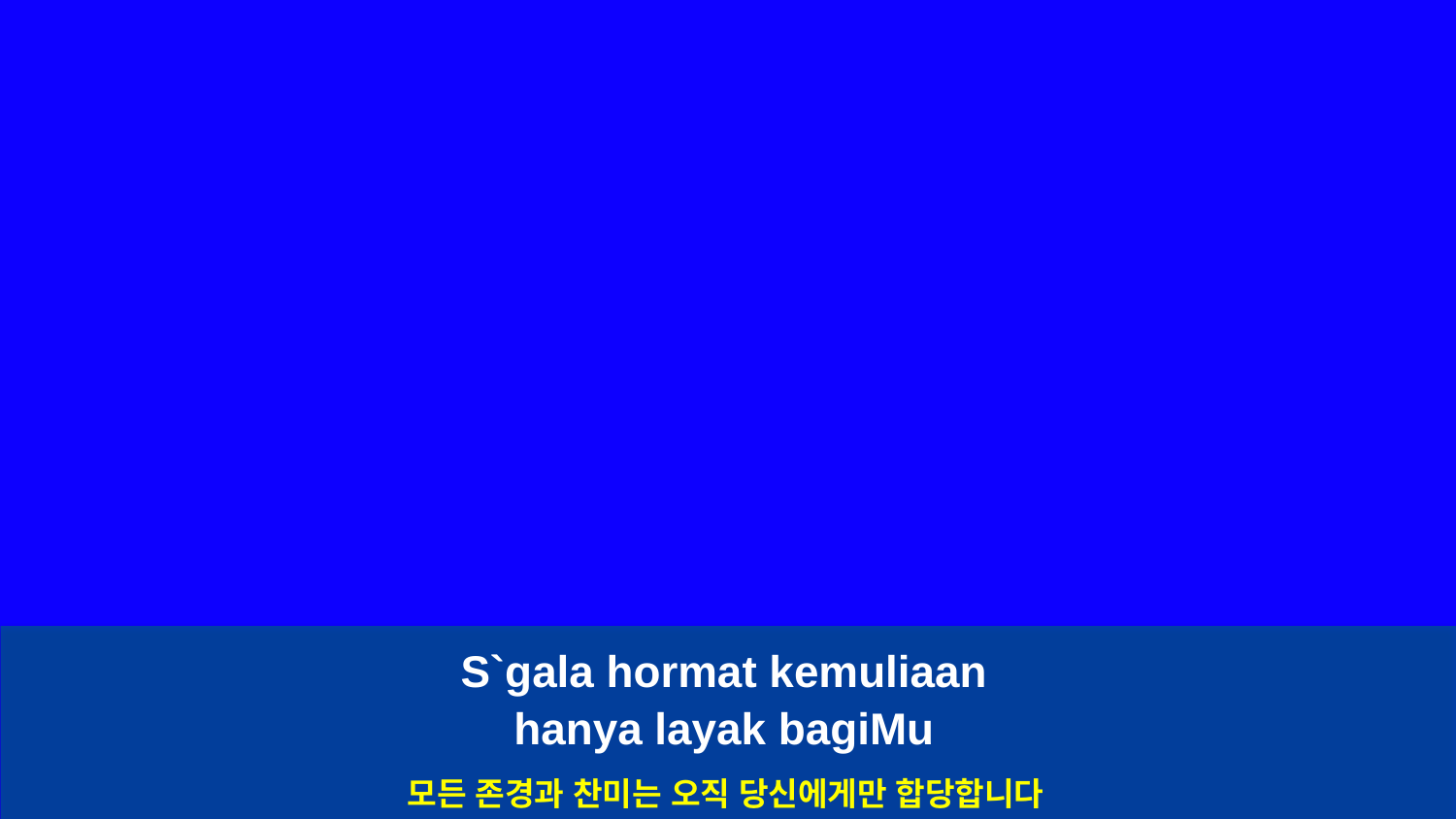

S`gala hormat kemuliaan
hanya layak bagiMu
모든 존경과 찬미는 오직 당신에게만 합당합니다